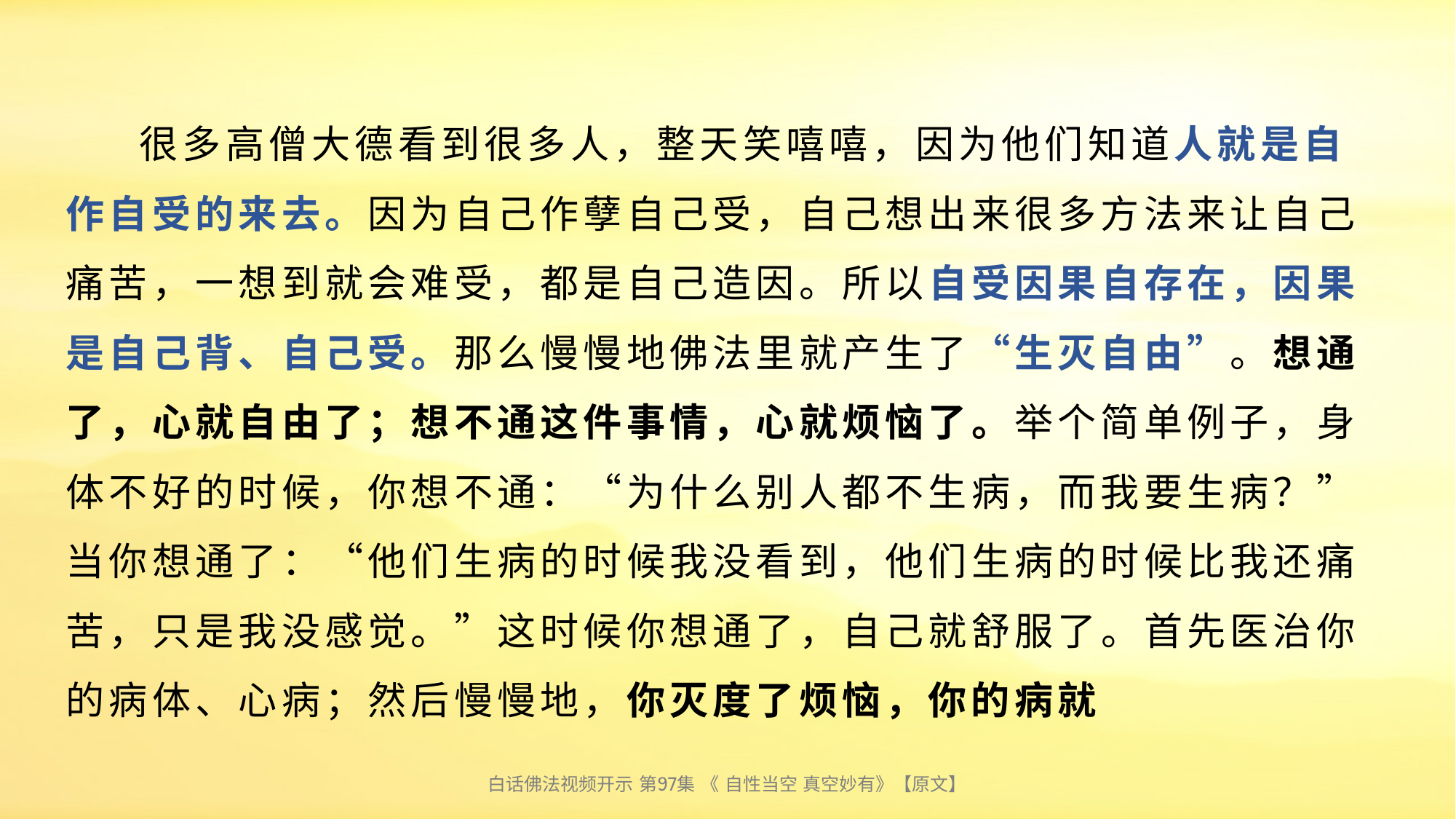

# 很多高僧大德看到很多人，整天笑嘻嘻，因为他们知道人就是自作自受的来去。因为自己作孽自己受，自己想出来很多方法来让自己痛苦，一想到就会难受，都是自己造因。所以自受因果自存在，因果是自己背、自己受。那么慢慢地佛法里就产生了“生灭自由”。想通了，心就自由了；想不通这件事情，心就烦恼了。举个简单例子，身体不好的时候，你想不通：“为什么别人都不生病，而我要生病？”当你想通了：“他们生病的时候我没看到，他们生病的时候比我还痛苦，只是我没感觉。”这时候你想通了，自己就舒服了。首先医治你的病体、心病；然后慢慢地，你灭度了烦恼，你的病就
白话佛法视频开示 第97集 《 自性当空 真空妙有》【原文】